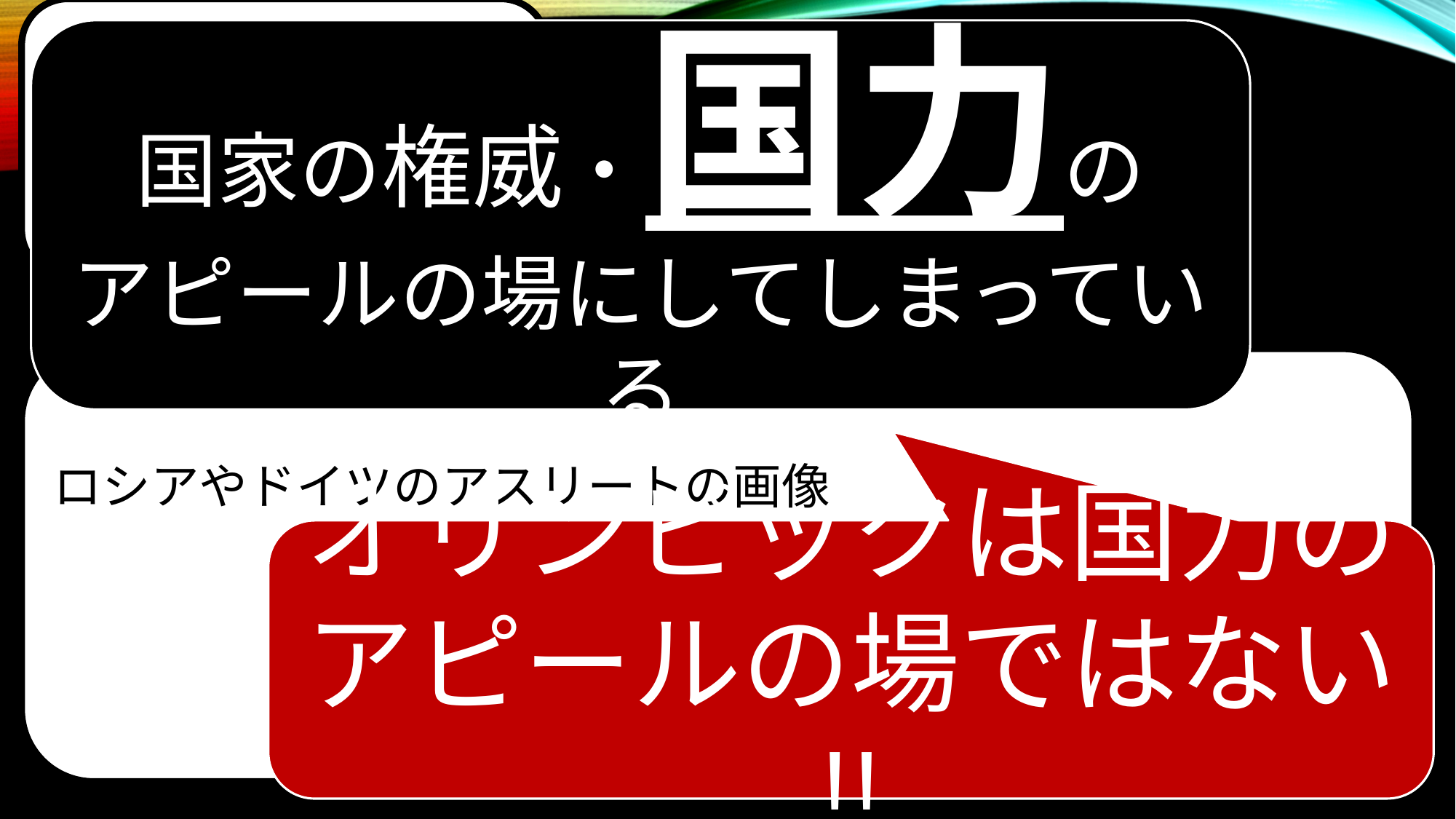

旧東ドイツの国旗の画像
国家の権威・国力の
アピールの場にしてしまっている

ロシアやドイツのアスリートの画像
オリンピックは国力の
アピールの場ではない‼